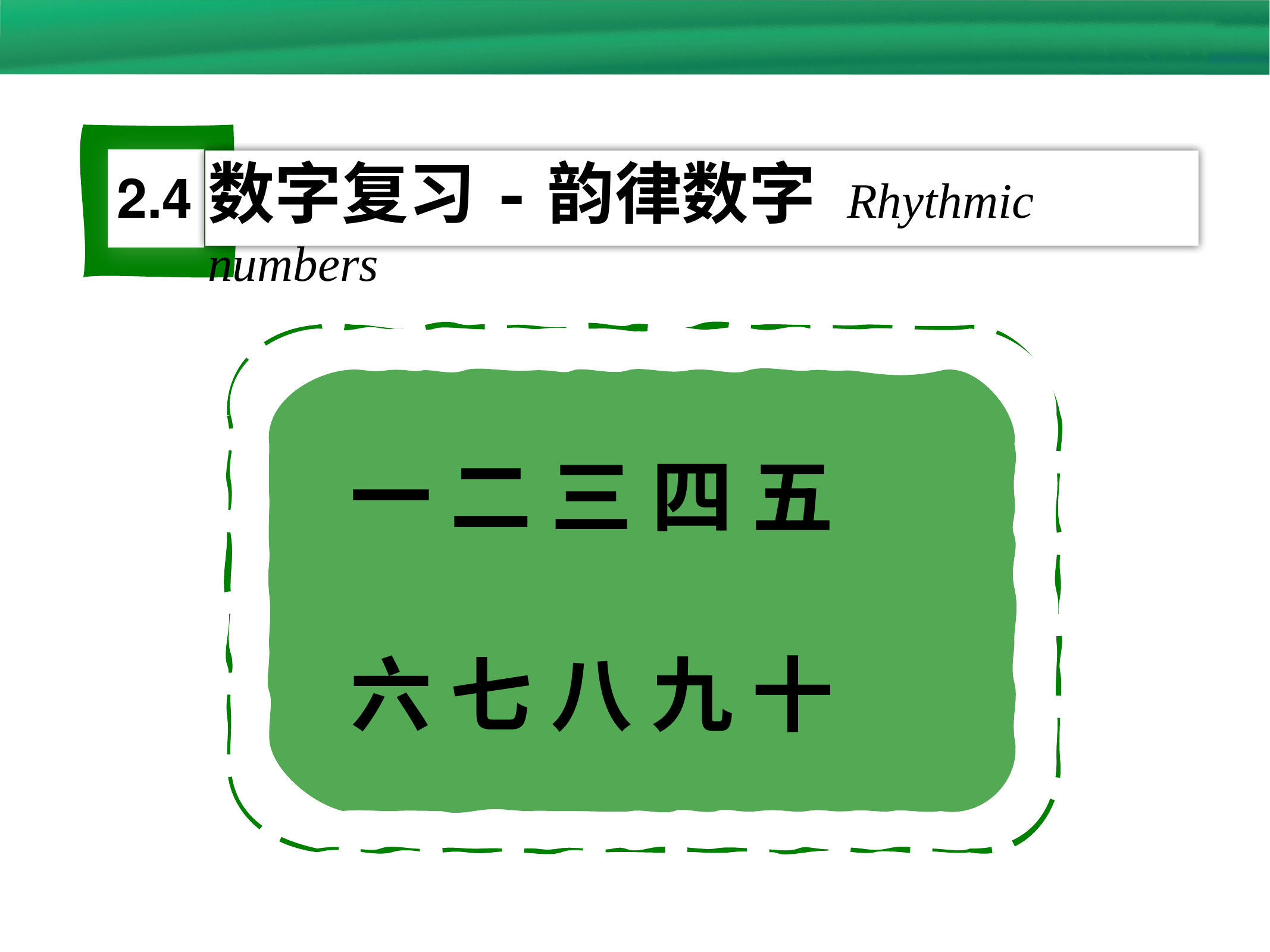

数字复习-韵律数字 Rhythmic numbers
2.4

一 二 三 四 五

六 七 八 九 十